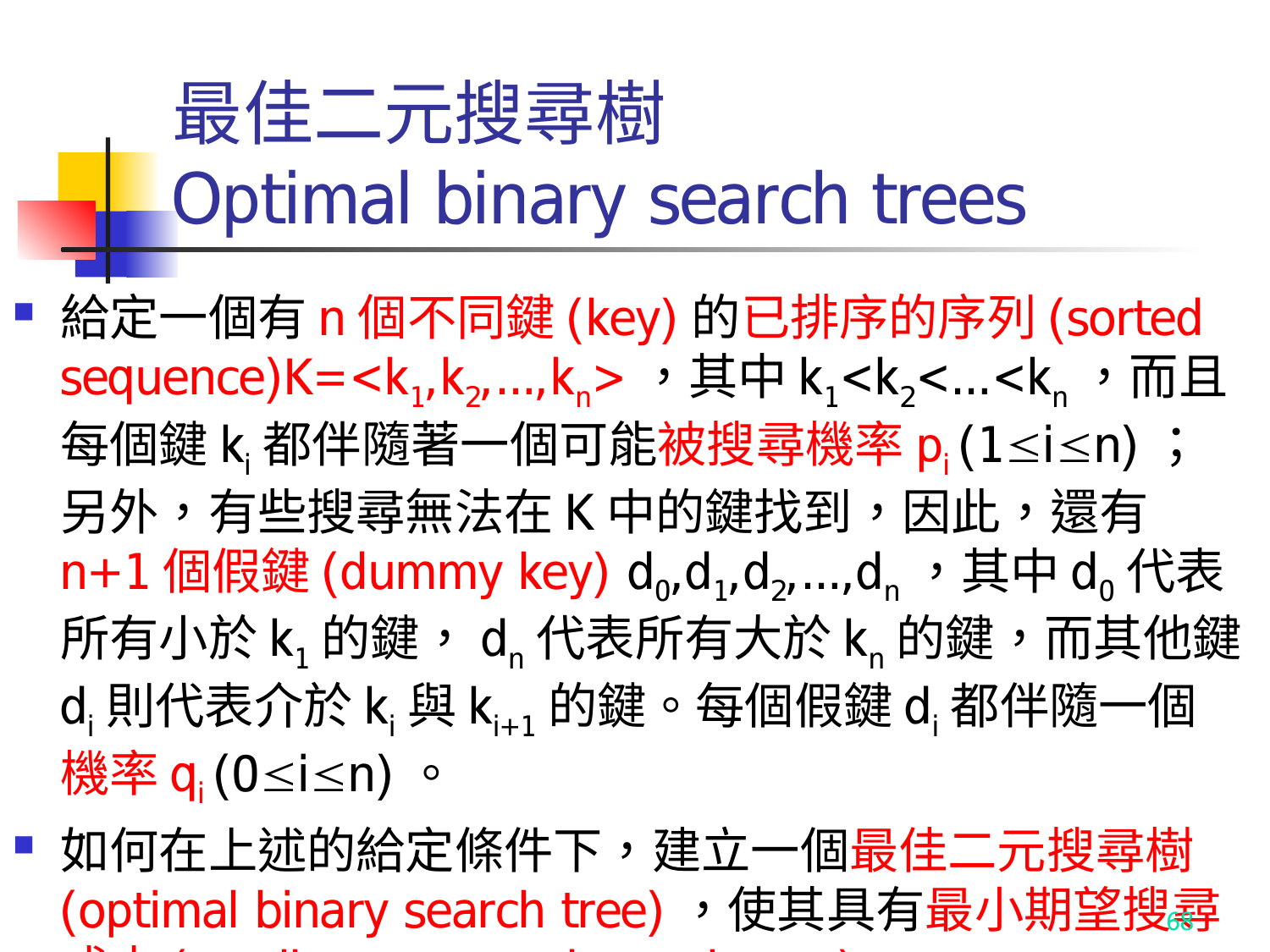

# 最佳二元搜尋樹 Optimal binary search trees
給定一個有n個不同鍵(key)的已排序的序列(sorted sequence)K=<k1,k2,…,kn>，其中k1<k2<…<kn，而且每個鍵ki都伴隨著一個可能被搜尋機率pi (1≤i≤n)；另外，有些搜尋無法在K中的鍵找到，因此，還有n+1個假鍵(dummy key) d0,d1,d2,…,dn，其中d0代表所有小於k1的鍵，dn代表所有大於kn的鍵，而其他鍵di則代表介於ki與ki+1的鍵。每個假鍵di都伴隨一個機率qi (0≤i≤n)。
如何在上述的給定條件下，建立一個最佳二元搜尋樹(optimal binary search tree)，使其具有最小期望搜尋成本(smallest expected search cost)。
68